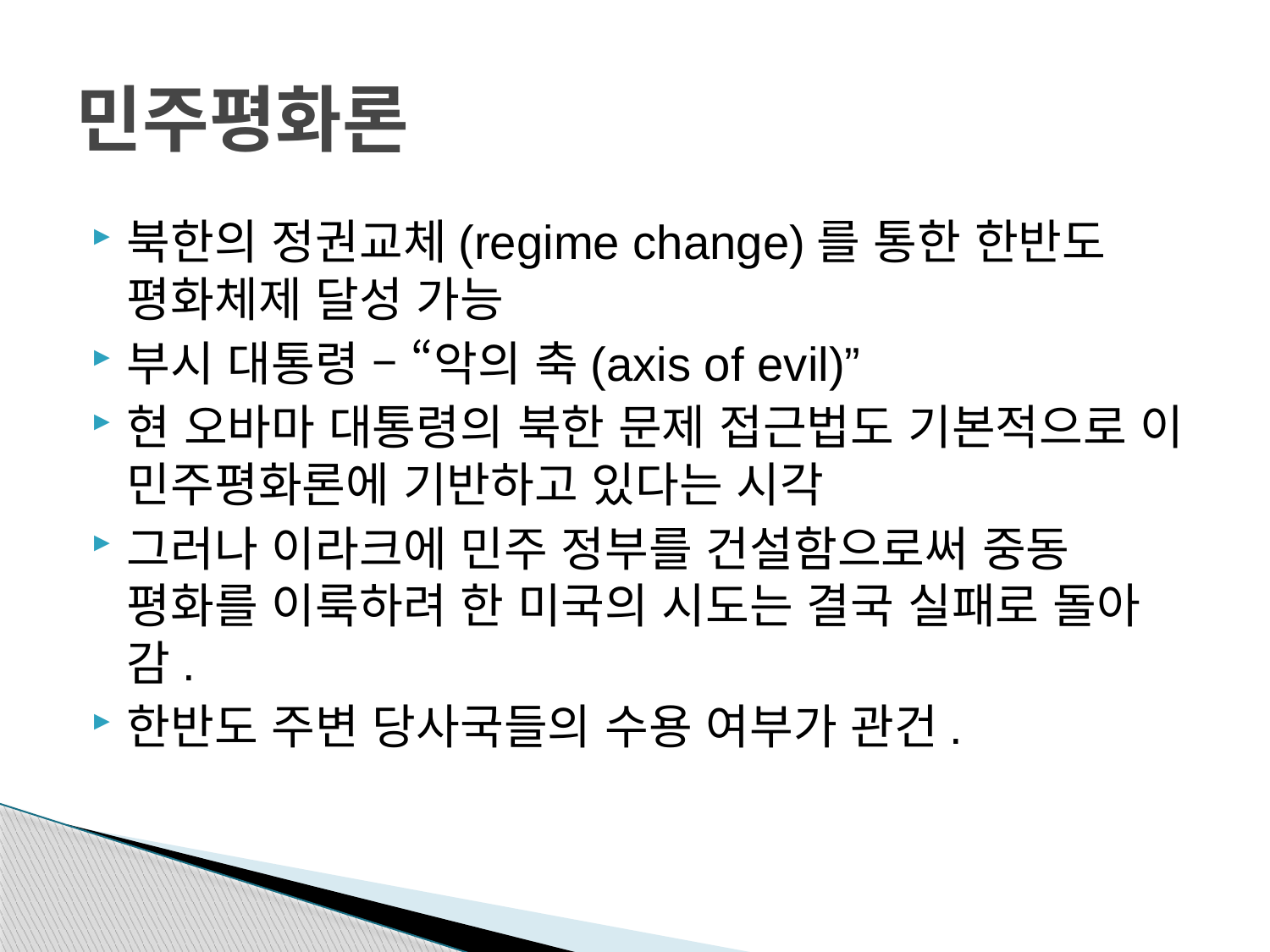

# 민주평화론
북한의 정권교체(regime change)를 통한 한반도 평화체제 달성 가능
부시 대통령 – “악의 축(axis of evil)”
현 오바마 대통령의 북한 문제 접근법도 기본적으로 이 민주평화론에 기반하고 있다는 시각
그러나 이라크에 민주 정부를 건설함으로써 중동 평화를 이룩하려 한 미국의 시도는 결국 실패로 돌아감.
한반도 주변 당사국들의 수용 여부가 관건.